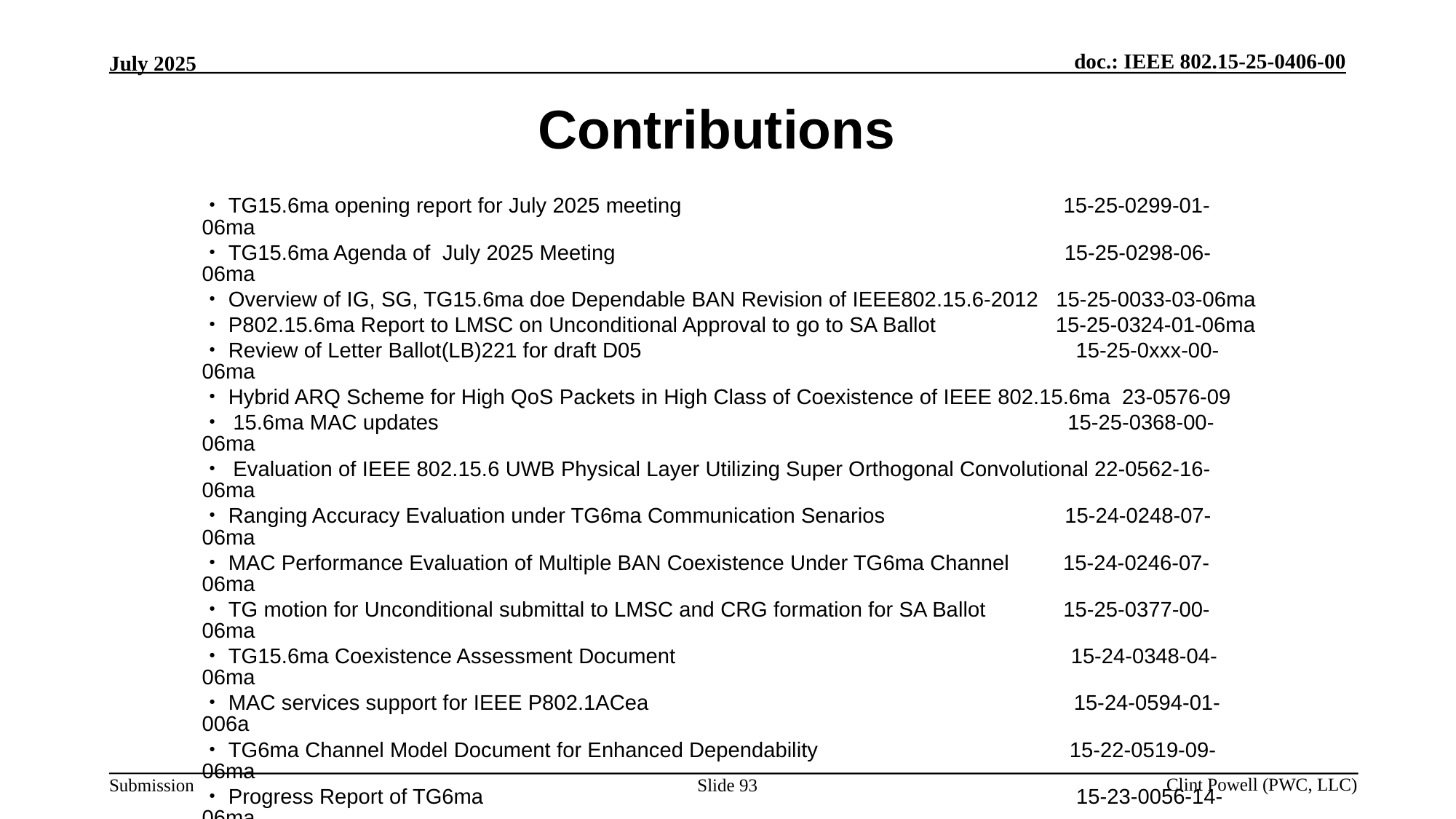

# Contributions
・TG15.6ma opening report for July 2025 meeting                                                    　        15-25-0299-01-06ma
・TG15.6ma Agenda of  July 2025 Meeting                                                                　       15-25-0298-06-06ma
・Overview of IG, SG, TG15.6ma doe Dependable BAN Revision of IEEE802.15.6-2012   15-25-0033-03-06ma
・P802.15.6ma Report to LMSC on Unconditional Approval to go to SA Ballot                    15-25-0324-01-06ma
・Review of Letter Ballot(LB)221 for draft D05                                                                   　15-25-0xxx-00-06ma
・Hybrid ARQ Scheme for High QoS Packets in High Class of Coexistence of IEEE 802.15.6ma  23-0576-09
・ 15.6ma MAC updates                                                                                                         15-25-0368-00-06ma
・ Evaluation of IEEE 802.15.6 UWB Physical Layer Utilizing Super Orthogonal Convolutional 22-0562-16-06ma
・Ranging Accuracy Evaluation under TG6ma Communication Senarios                              15-24-0248-07-06ma
・MAC Performance Evaluation of Multiple BAN Coexistence Under TG6ma Channel         15-24-0246-07-06ma
・TG motion for Unconditional submittal to LMSC and CRG formation for SA Ballot             15-25-0377-00-06ma
・TG15.6ma Coexistence Assessment Document                                                                  15-24-0348-04-06ma
・MAC services support for IEEE P802.1ACea                                                                       15-24-0594-01-006a
・TG6ma Channel Model Document for Enhanced Dependability                                          15-22-0519-09-06ma
・Progress Report of TG6ma                                                                                                   15-23-0056-14-06ma
・Timeline of TG6ma                                                                                                                15.23-0361-14-06ma
・TG15.6ma Closing Report for July 2025                                                                               15-25-0389-00-06ma
・TG15.6ma Meeting Minutes for July 2025                                                                            15-25-0390-00-06ma

Slide 93